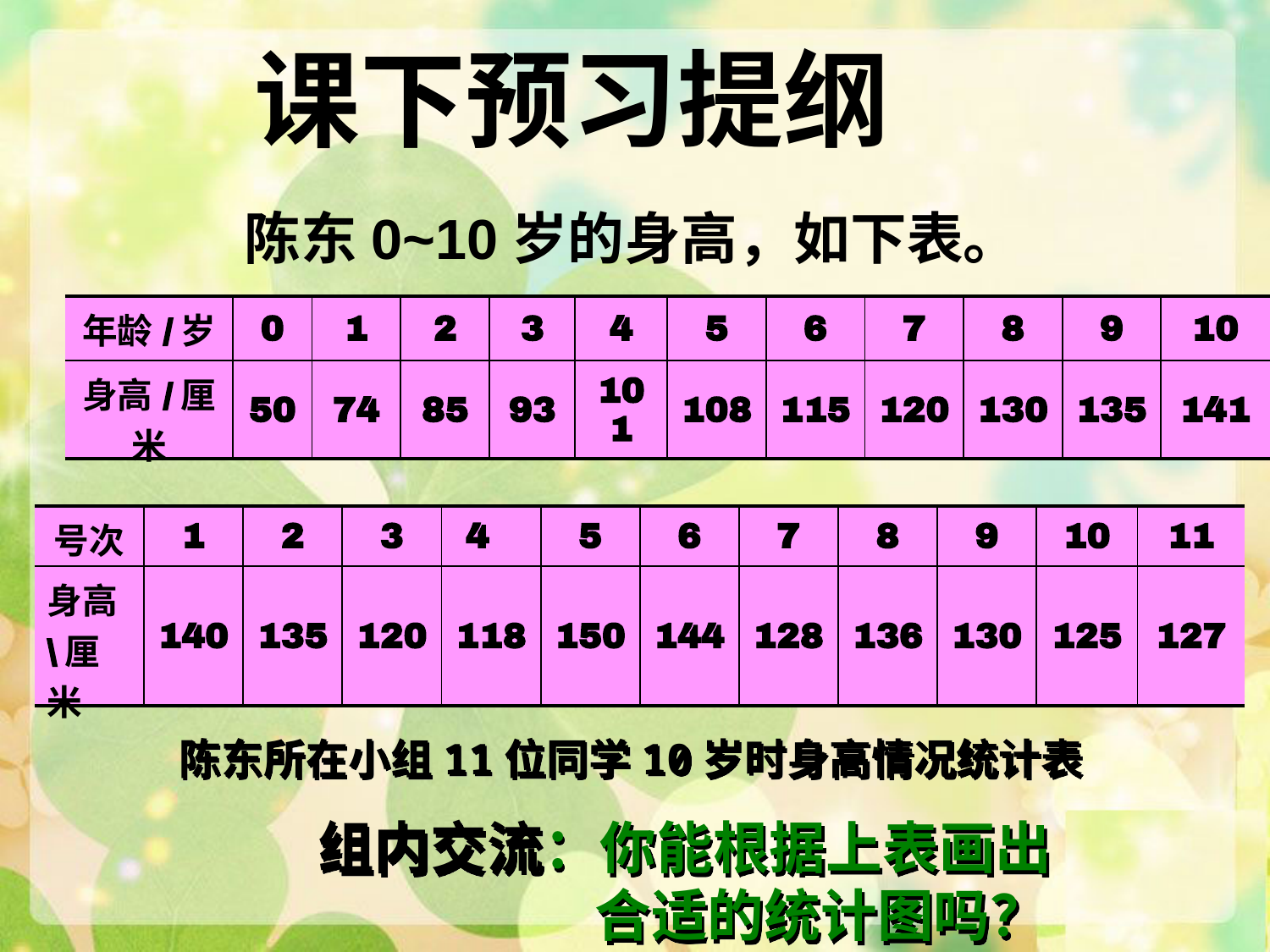

课下预习提纲
陈东0~10岁的身高，如下表。
| 年龄/岁 | 0 | 1 | 2 | 3 | 4 | 5 | 6 | 7 | 8 | 9 | 10 |
| --- | --- | --- | --- | --- | --- | --- | --- | --- | --- | --- | --- |
| 身高/厘米 | 50 | 74 | 85 | 93 | 101 | 108 | 115 | 120 | 130 | 135 | 141 |
| 号次 | 1 | 2 | 3 | 4 | 5 | 6 | 7 | 8 | 9 | 10 | 11 |
| --- | --- | --- | --- | --- | --- | --- | --- | --- | --- | --- | --- |
| 身高\厘米 | 140 | 135 | 120 | 118 | 150 | 144 | 128 | 136 | 130 | 125 | 127 |
陈东所在小组11位同学10岁时身高情况统计表
组内交流：你能根据上表画出
                    合适的统计图吗？